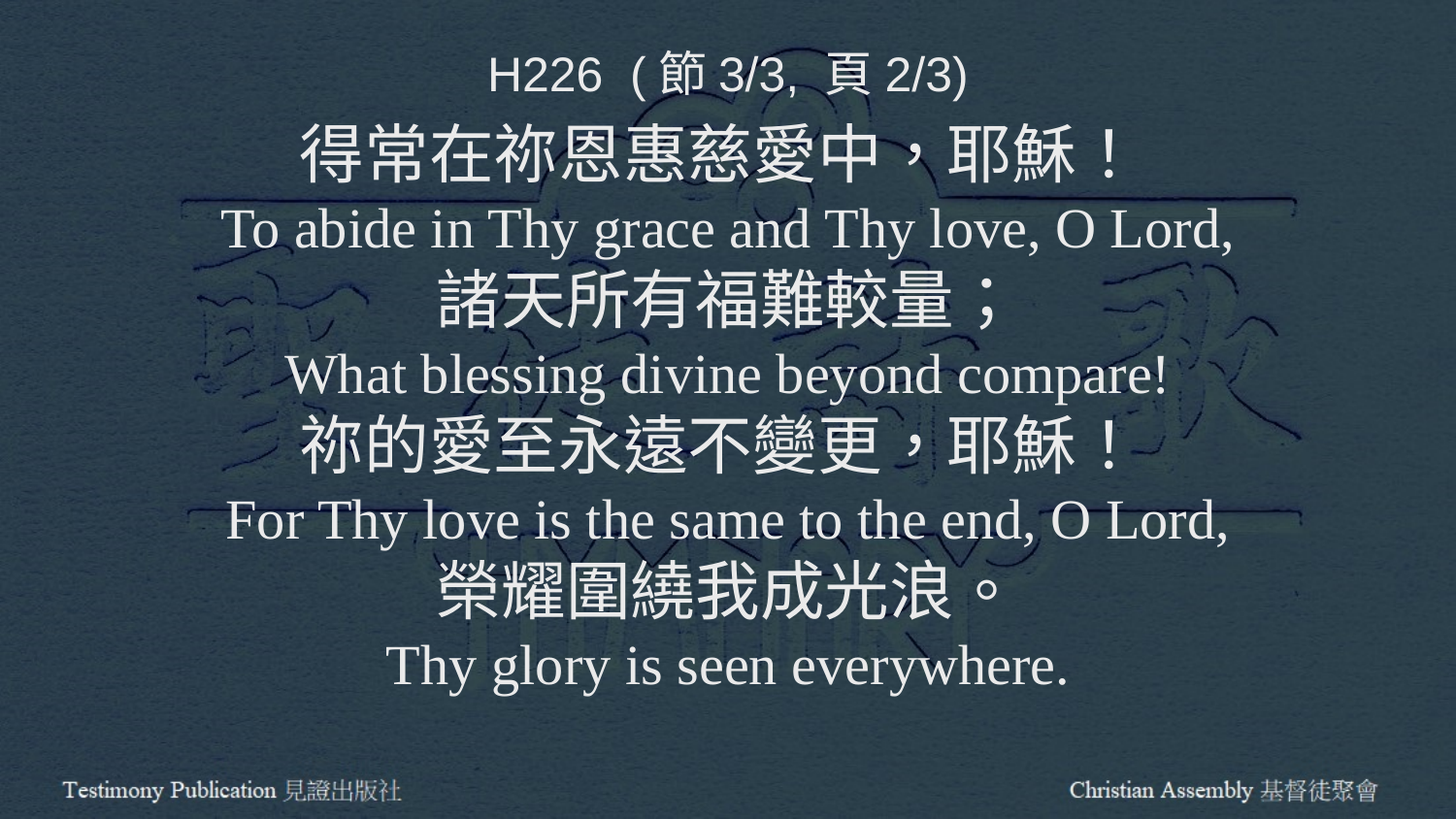

H226  (節3/3, 頁2/3)
得常在祢恩惠慈愛中，耶穌！
To abide in Thy grace and Thy love, O Lord,
諸天所有福難較量；
What blessing divine beyond compare!
祢的愛至永遠不變更，耶穌！
For Thy love is the same to the end, O Lord,
榮耀圍繞我成光浪。
Thy glory is seen everywhere.